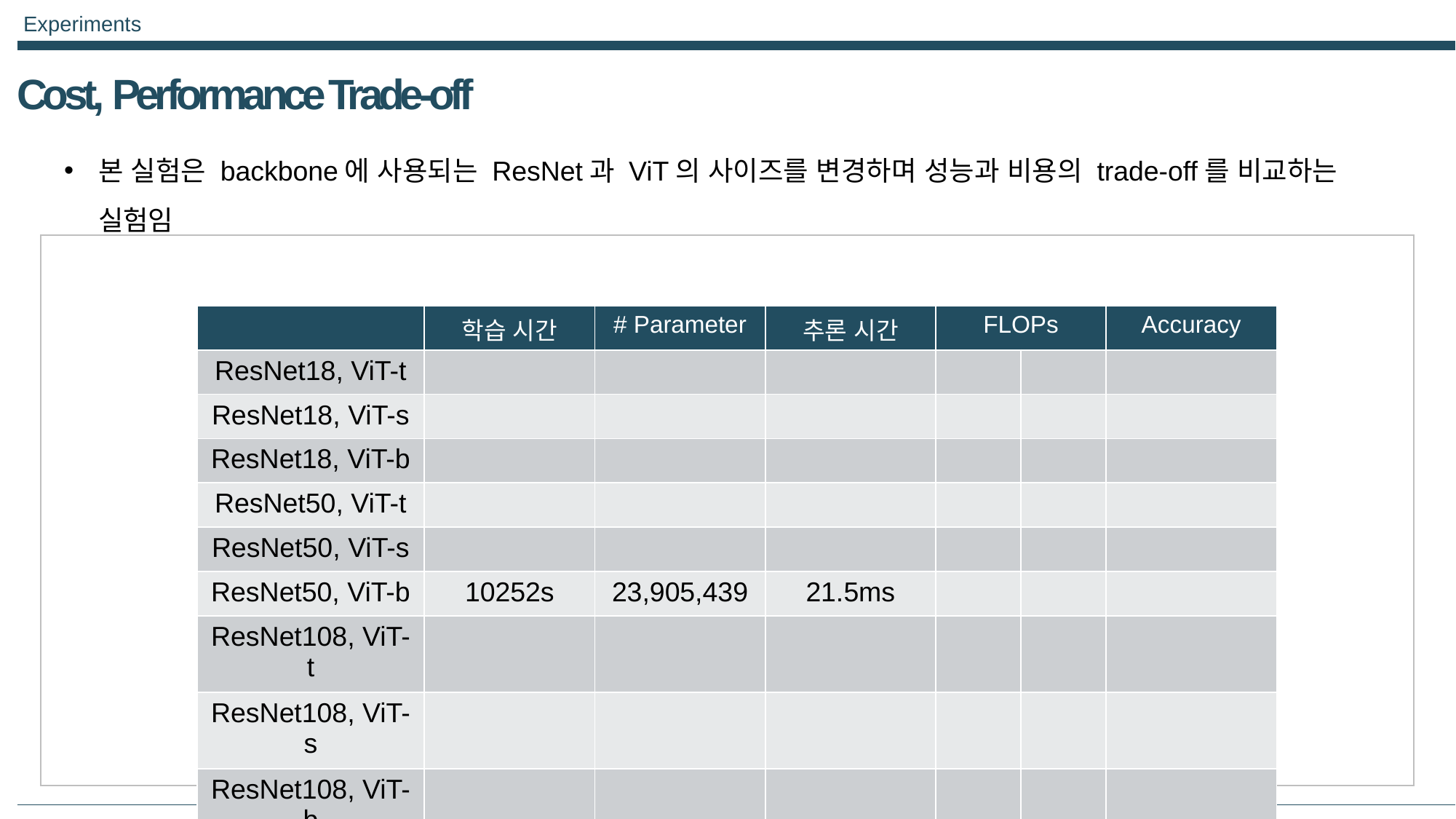

Experiments
Cost, Performance Trade-off
본 실험은 backbone에 사용되는 ResNet과 ViT의 사이즈를 변경하며 성능과 비용의 trade-off를 비교하는 실험임

|  | 학습 시간 | # Parameter | 추론 시간 | FLOPs |  | Accuracy |
| --- | --- | --- | --- | --- | --- | --- |
| ResNet18, ViT-t |  |  |  |  |  |  |
| ResNet18, ViT-s |  |  |  |  |  |  |
| ResNet18, ViT-b |  |  |  |  |  |  |
| ResNet50, ViT-t |  |  |  |  |  |  |
| ResNet50, ViT-s |  |  |  |  |  |  |
| ResNet50, ViT-b | 10252s | 23,905,439 | 21.5ms |  |  |  |
| ResNet108, ViT-t |  |  |  |  |  |  |
| ResNet108, ViT-s |  |  |  |  |  |  |
| ResNet108, ViT-b |  |  |  |  |  |  |
이미지
이미지
이미지